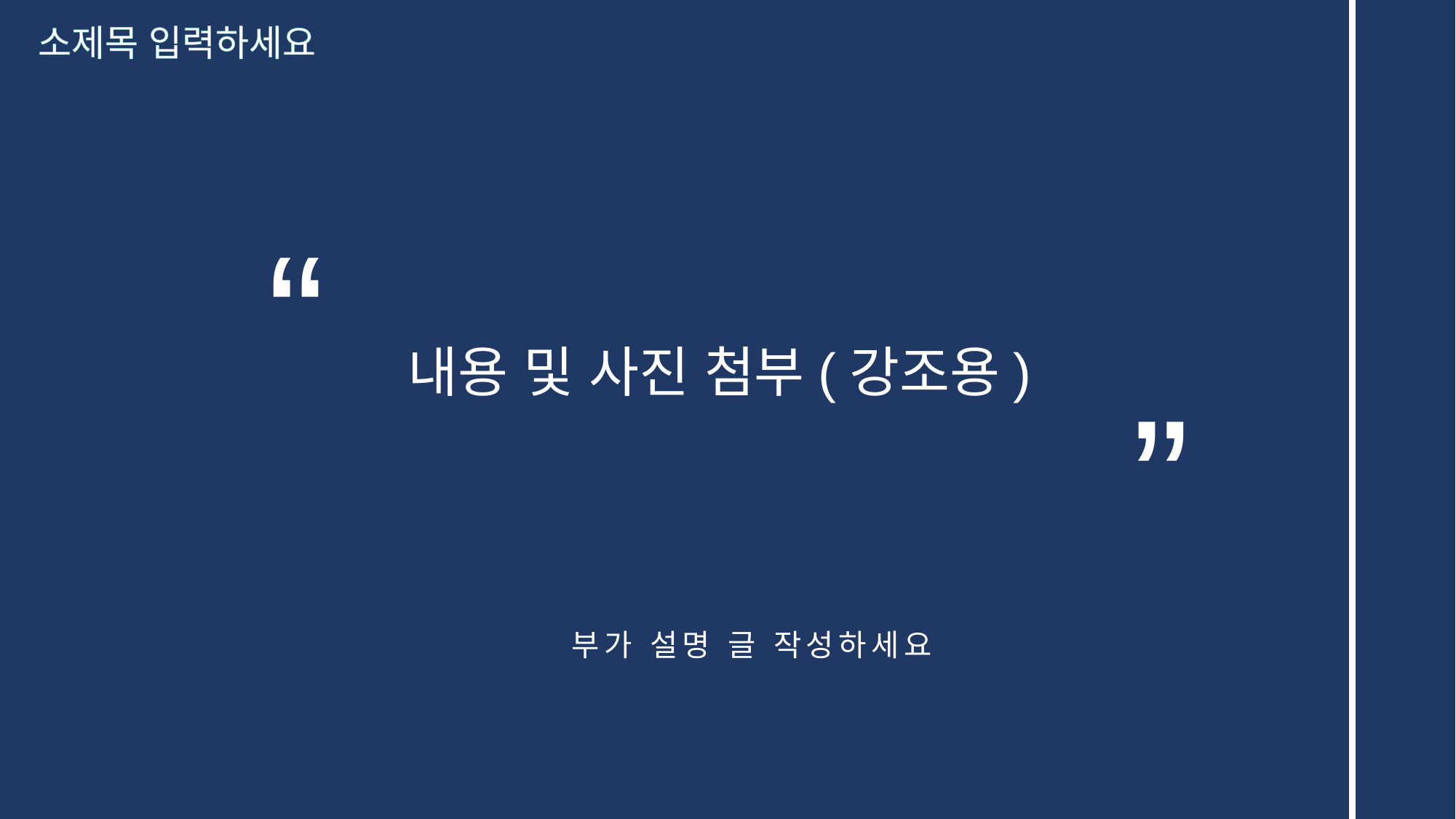

소제목 입력하세요
“
“
내용 및 사진 첨부(강조용)
부가 설명 글 작성하세요